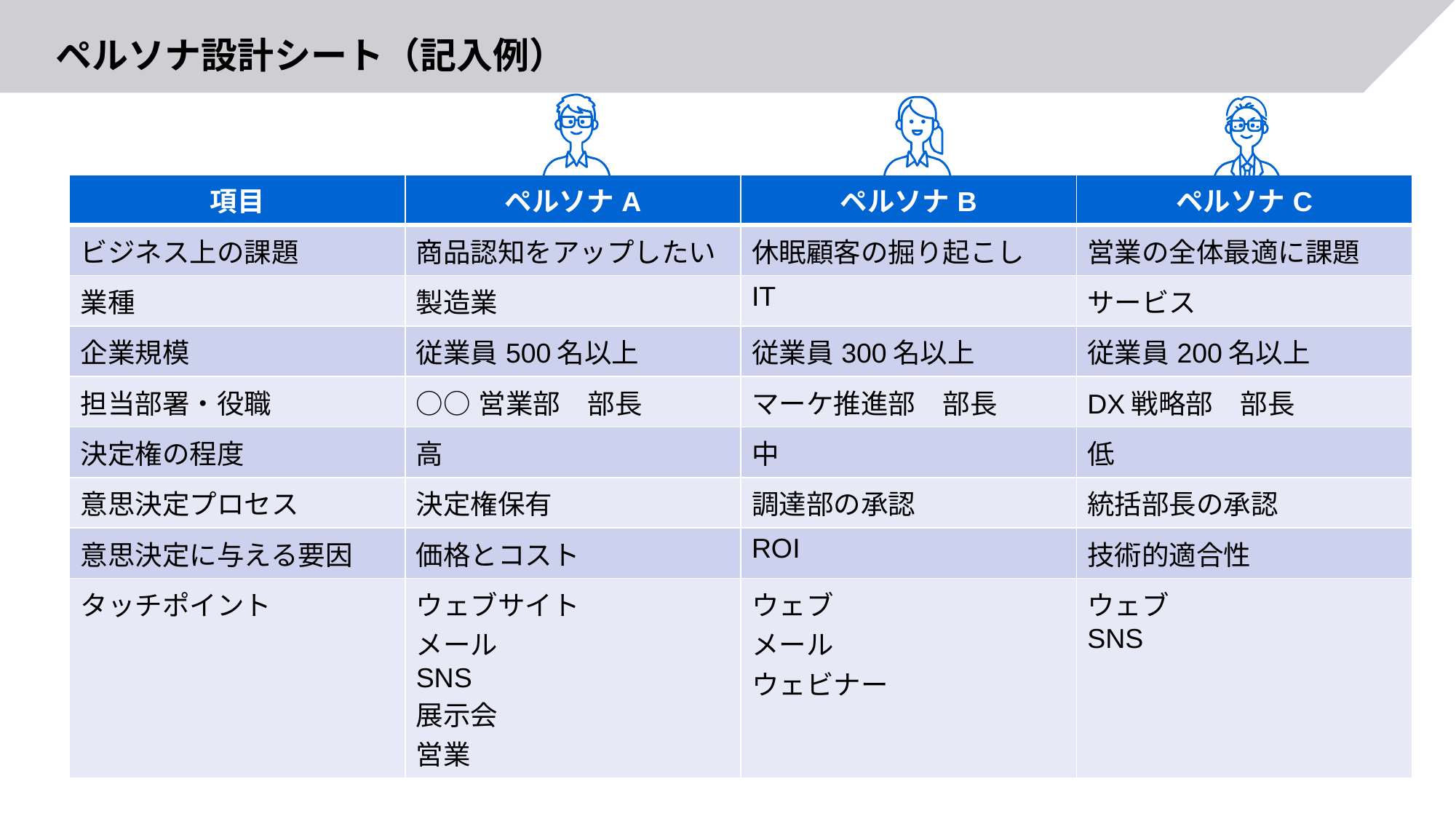

# ペルソナ設計シート（記入例）

| 項目 | ペルソナA | ペルソナB | ペルソナC |
| --- | --- | --- | --- |
| ビジネス上の課題 | 商品認知をアップしたい | 休眠顧客の掘り起こし | 営業の全体最適に課題 |
| 業種 | 製造業 | IT | サービス |
| 企業規模 | 従業員500名以上 | 従業員300名以上 | 従業員200名以上 |
| 担当部署・役職 | ○○営業部　部長 | マーケ推進部　部長 | DX戦略部　部長 |
| 決定権の程度 | 高 | 中 | 低 |
| 意思決定プロセス | 決定権保有 | 調達部の承認 | 統括部長の承認 |
| 意思決定に与える要因 | 価格とコスト | ROI | 技術的適合性 |
| タッチポイント | ウェブサイト メール SNS 展示会 営業 | ウェブ メール ウェビナー | ウェブ SNS |